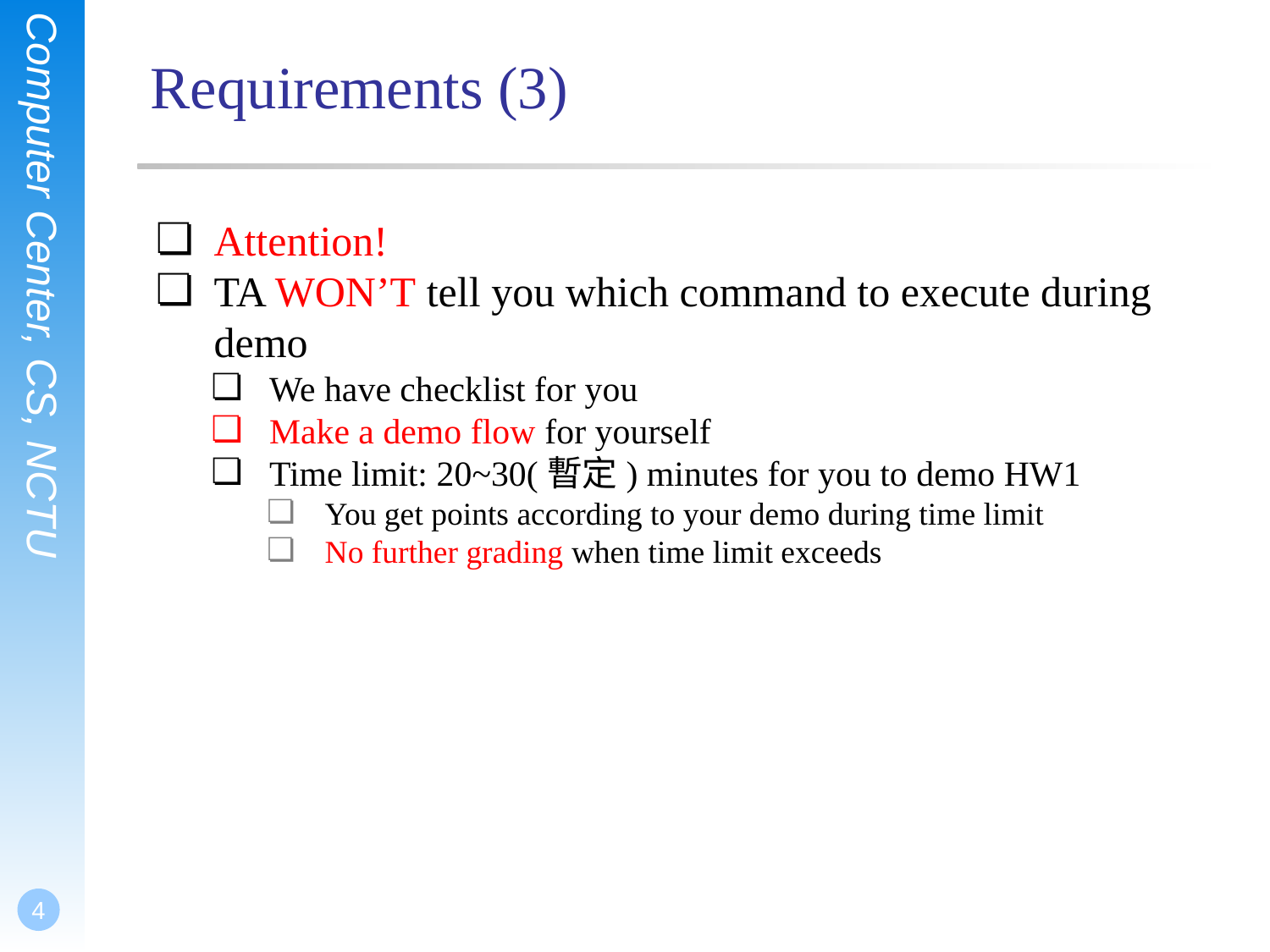

# Requirements (3)
Attention!
TA WON’T tell you which command to execute during demo
We have checklist for you
Make a demo flow for yourself
Time limit: 20~30(暫定) minutes for you to demo HW1
You get points according to your demo during time limit
No further grading when time limit exceeds